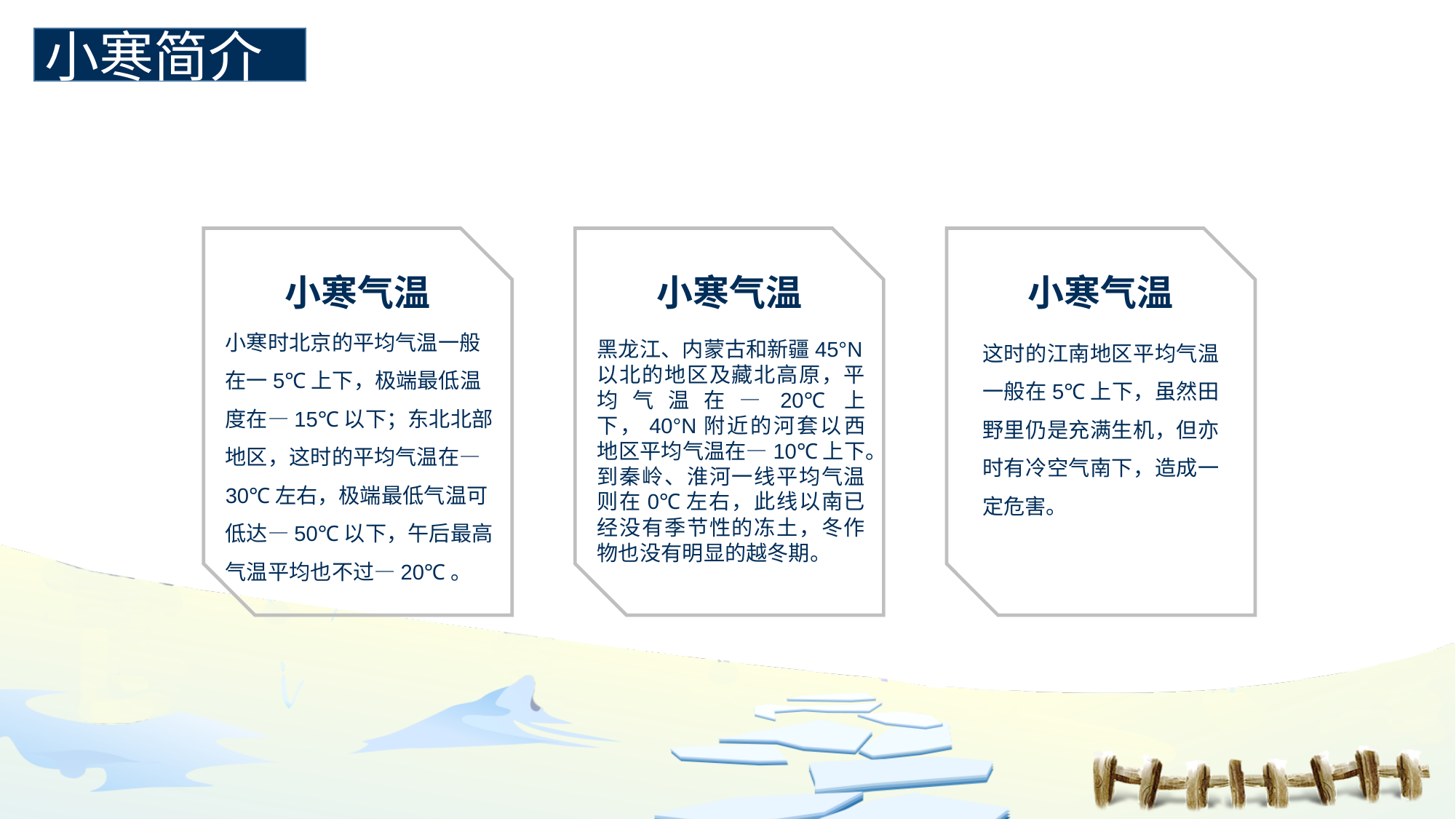

小寒简介

小寒气温
小寒时北京的平均气温一般在一5℃上下，极端最低温度在—15℃以下；东北北部地区，这时的平均气温在—30℃左右，极端最低气温可低达—50℃以下，午后最高气温平均也不过—20℃。

小寒气温
黑龙江、内蒙古和新疆45°N以北的地区及藏北高原，平均气温在—20℃上下，40°N附近的河套以西地区平均气温在—10℃上下。到秦岭、淮河一线平均气温则在0℃左右，此线以南已经没有季节性的冻土，冬作物也没有明显的越冬期。

小寒气温
这时的江南地区平均气温一般在5℃上下，虽然田野里仍是充满生机，但亦时有冷空气南下，造成一定危害。